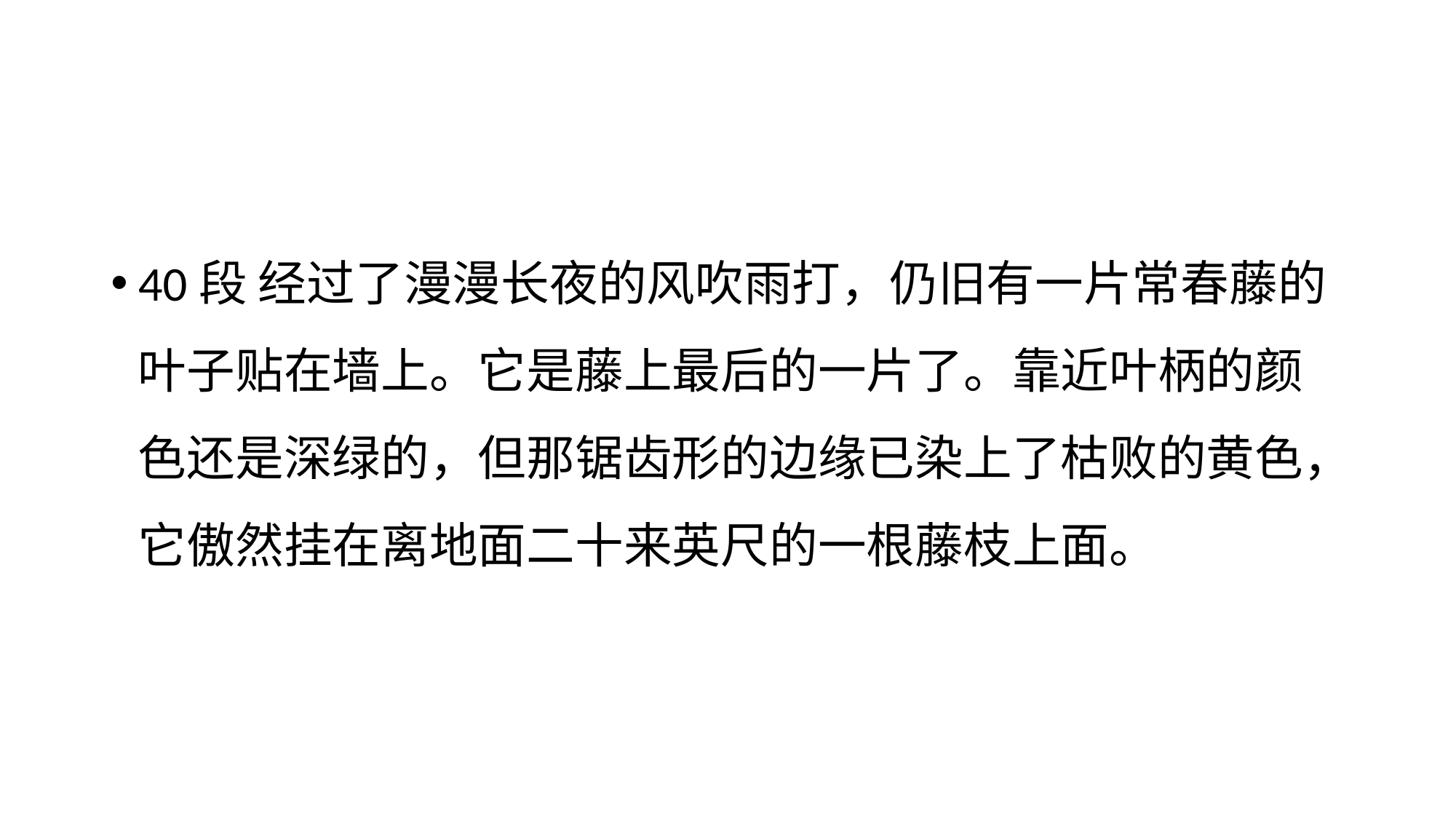

#
40段 经过了漫漫长夜的风吹雨打，仍旧有一片常春藤的叶子贴在墙上。它是藤上最后的一片了。靠近叶柄的颜色还是深绿的，但那锯齿形的边缘已染上了枯败的黄色，它傲然挂在离地面二十来英尺的一根藤枝上面。